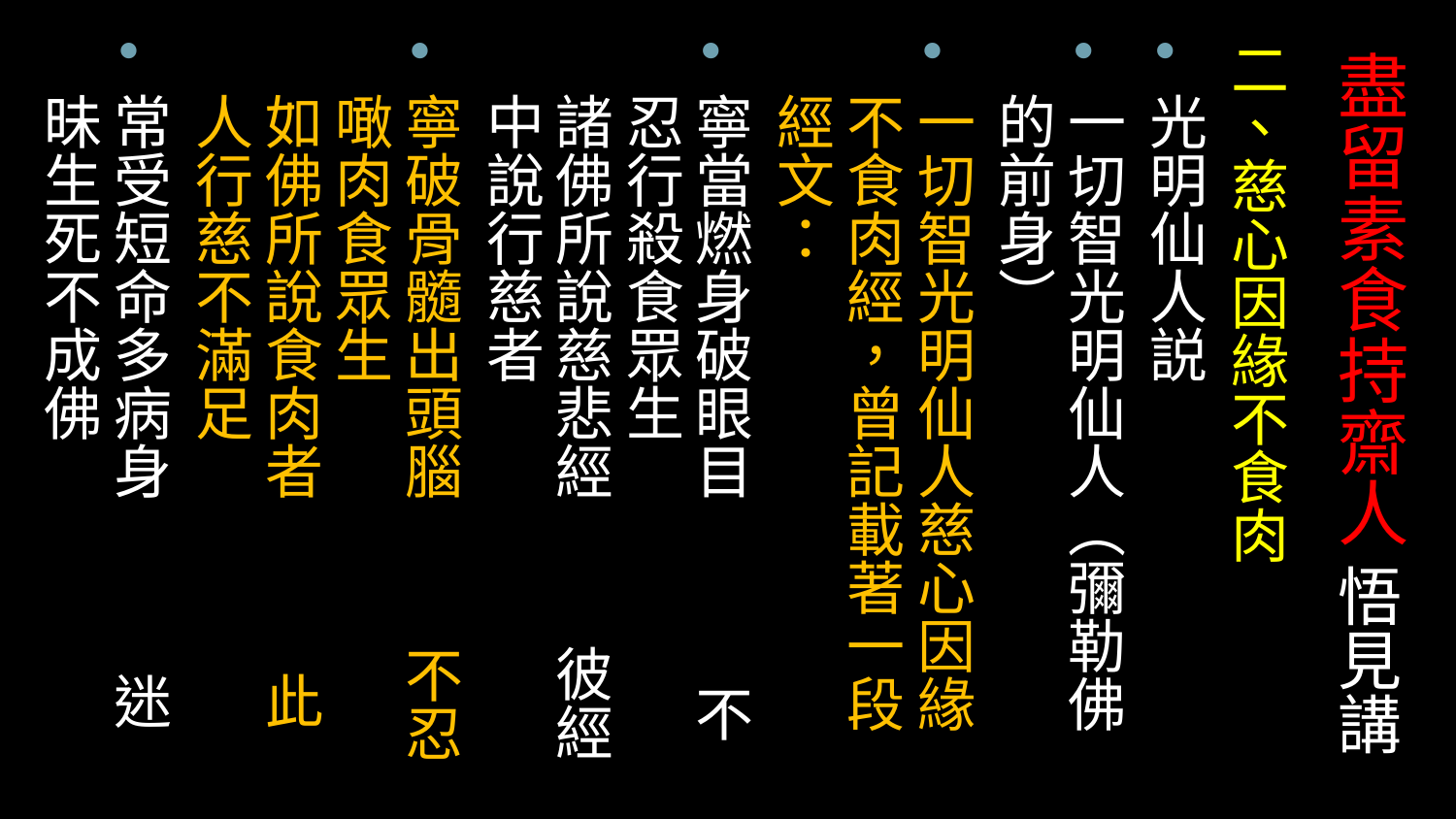

# 盡留素食持齋人 悟見講
二、慈心因緣不食肉
光明仙人説
一切智光明仙人（彌勒佛的前身）
一切智光明仙人慈心因緣不食肉經，曾記載著一段經文：
寧當燃身破眼目              不忍行殺食眾生
諸佛所說慈悲經           彼經中說行慈者
寧破骨髓出頭腦           不忍噉肉食眾生
如佛所說食肉者             此人行慈不滿足
常受短命多病身             迷昧生死不成佛